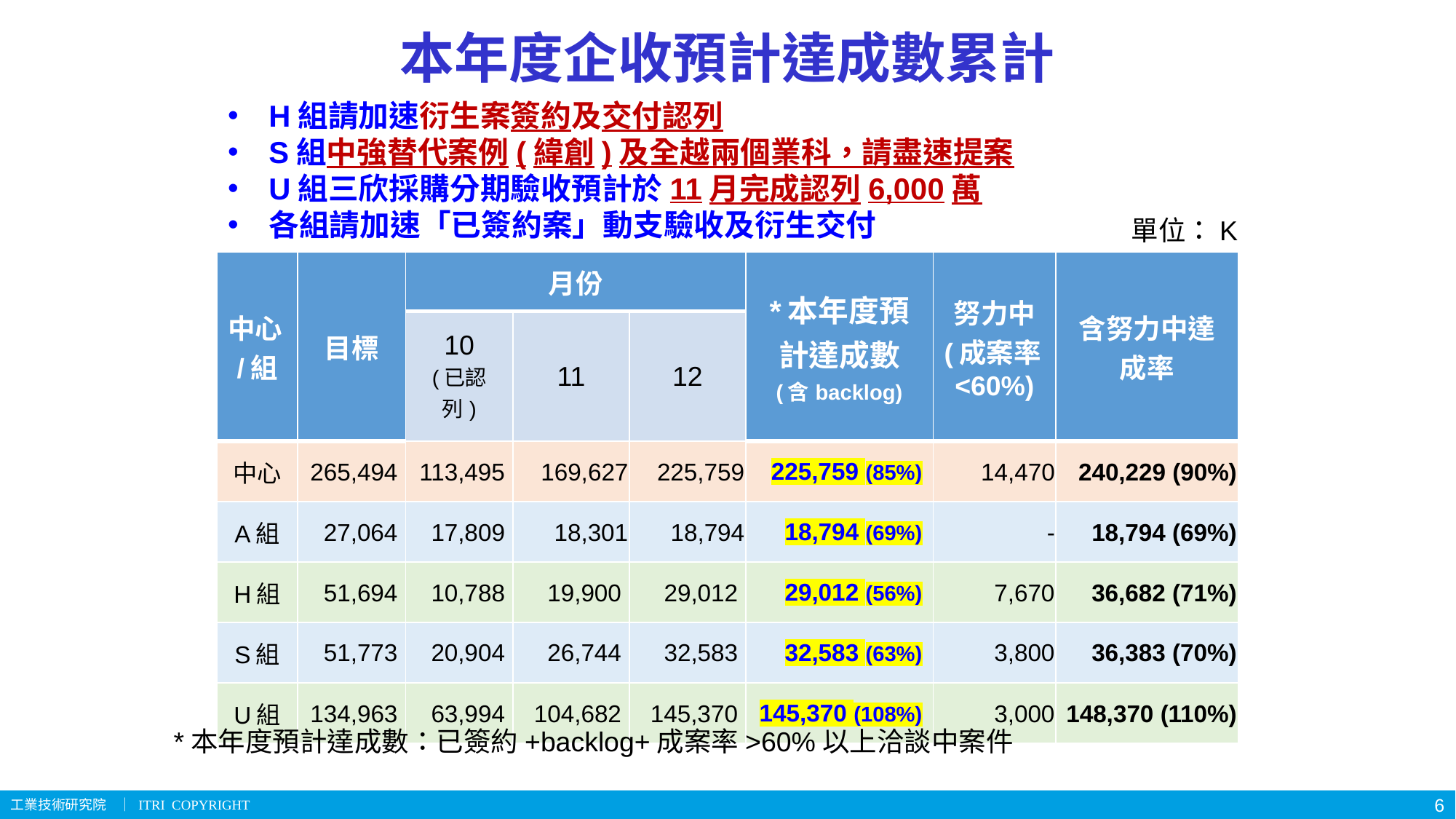

# 本年度企收預計達成數累計
H組請加速衍生案簽約及交付認列
S組中強替代案例(緯創)及全越兩個業科，請盡速提案
U組三欣採購分期驗收預計於11月完成認列6,000萬
各組請加速「已簽約案」動支驗收及衍生交付
單位：K
| 中心/組 | 目標 | 月份 |  |  | \*本年度預計達成數 (含backlog) | 努力中 (成案率<60%) | 含努力中達成率 |
| --- | --- | --- | --- | --- | --- | --- | --- |
|  |  | 10 (已認列) | 11 | 12 |  |  |  |
| 中心 | 265,494 | 113,495 | 169,627 | 225,759 | 225,759 (85%) | 14,470 | 240,229 (90%) |
| A組 | 27,064 | 17,809 | 18,301 | 18,794 | 18,794 (69%) | - | 18,794 (69%) |
| H組 | 51,694 | 10,788 | 19,900 | 29,012 | 29,012 (56%) | 7,670 | 36,682 (71%) |
| S組 | 51,773 | 20,904 | 26,744 | 32,583 | 32,583 (63%) | 3,800 | 36,383 (70%) |
| U組 | 134,963 | 63,994 | 104,682 | 145,370 | 145,370 (108%) | 3,000 | 148,370 (110%) |
*本年度預計達成數：已簽約+backlog+成案率>60%以上洽談中案件